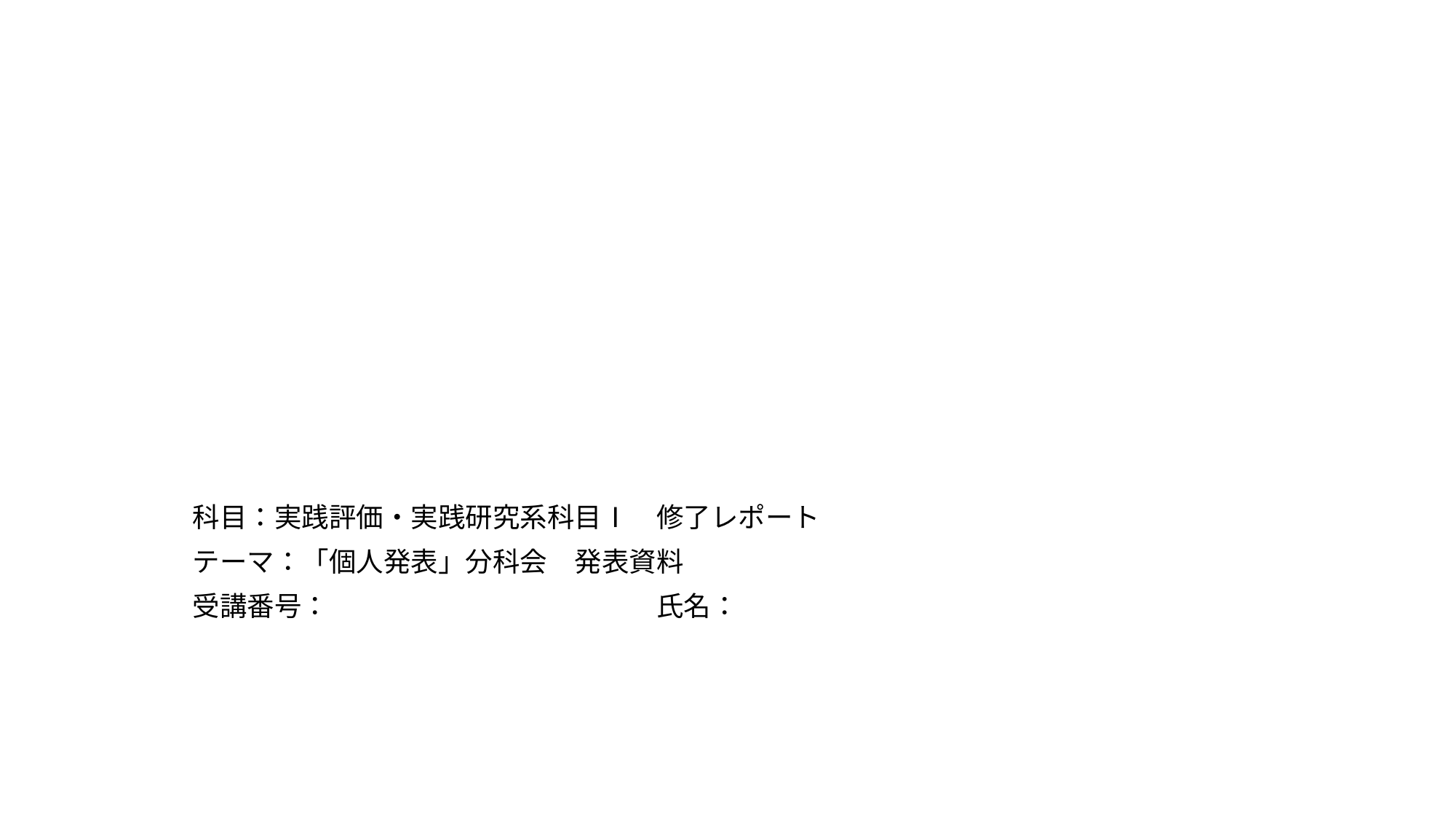

#
科目：実践評価・実践研究系科目Ⅰ　修了レポート
テーマ：「個人発表」分科会　発表資料
受講番号：　　　　　　　　　　　　氏名：